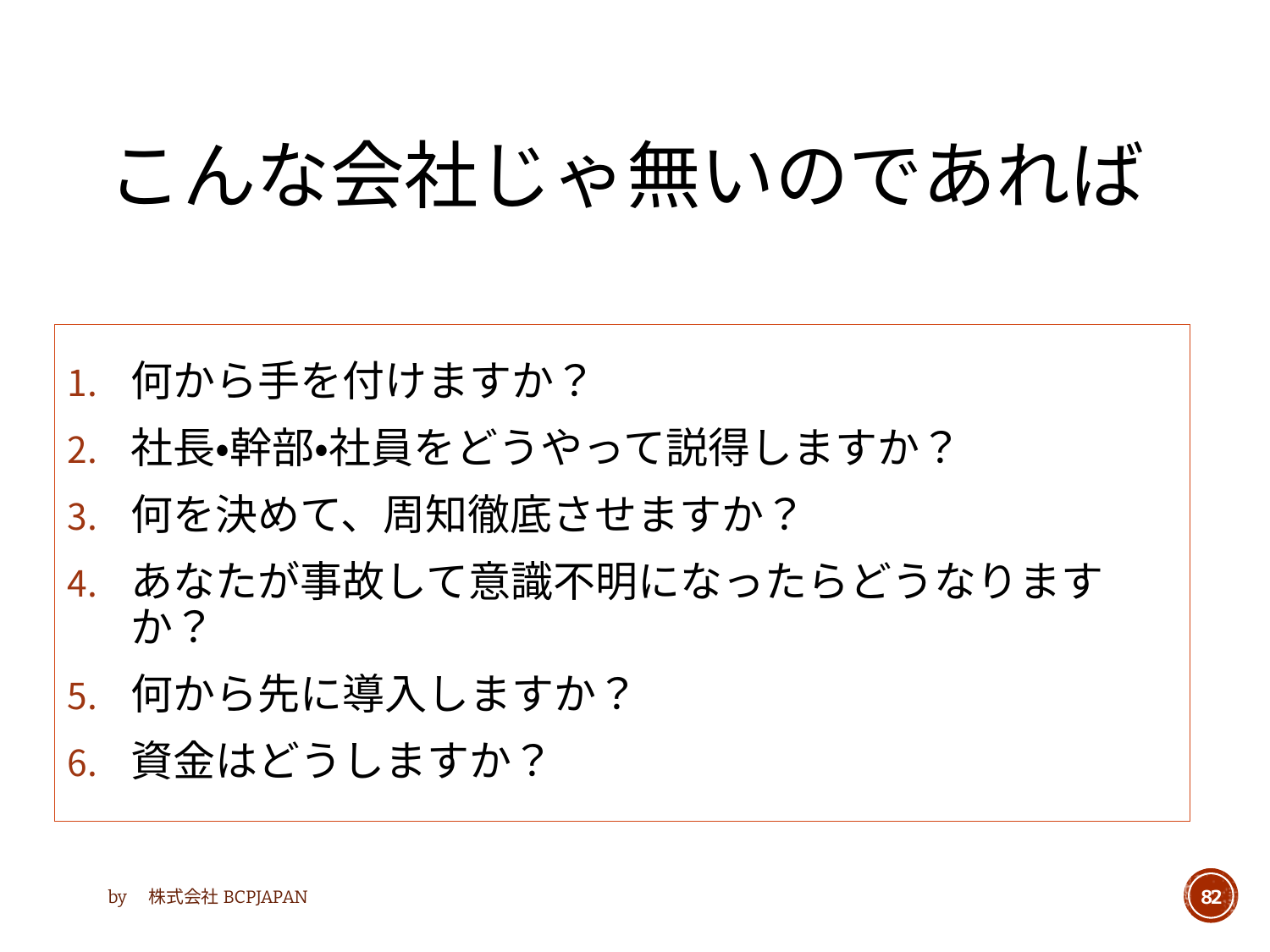

# こんな会社じゃ無いのであれば
何から手を付けますか？
社長・幹部・社員をどうやって説得しますか？
何を決めて、周知徹底させますか？
あなたが事故して意識不明になったらどうなりますか？
何から先に導入しますか？
資金はどうしますか？
by　株式会社BCPJAPAN
82